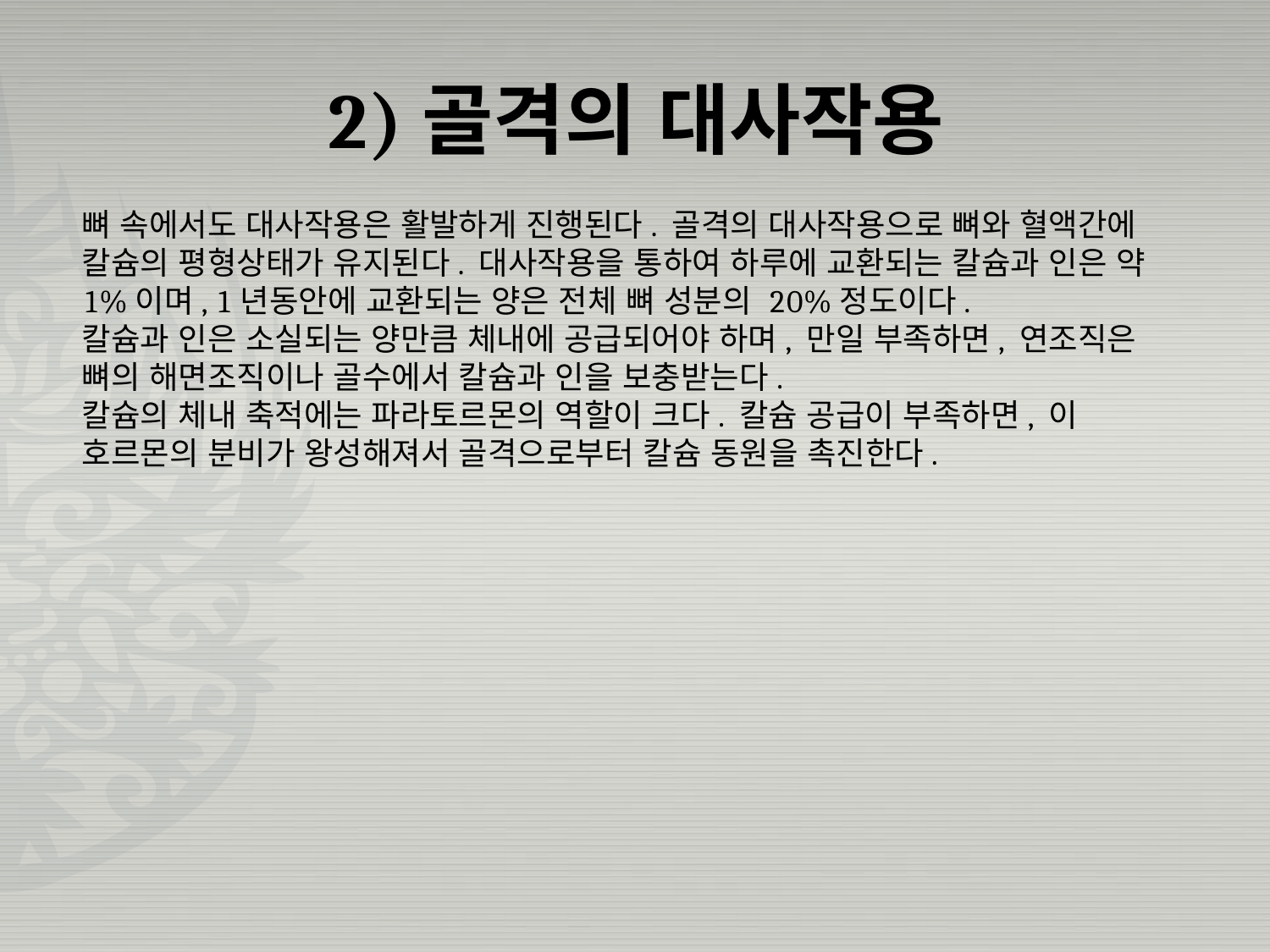

# 2)골격의 대사작용
뼈 속에서도 대사작용은 활발하게 진행된다. 골격의 대사작용으로 뼈와 혈액간에 칼슘의 평형상태가 유지된다. 대사작용을 통하여 하루에 교환되는 칼슘과 인은 약1%이며, 1년동안에 교환되는 양은 전체 뼈 성분의 20%정도이다.
칼슘과 인은 소실되는 양만큼 체내에 공급되어야 하며, 만일 부족하면, 연조직은 뼈의 해면조직이나 골수에서 칼슘과 인을 보충받는다.
칼슘의 체내 축적에는 파라토르몬의 역할이 크다. 칼슘 공급이 부족하면, 이 호르몬의 분비가 왕성해져서 골격으로부터 칼슘 동원을 촉진한다.